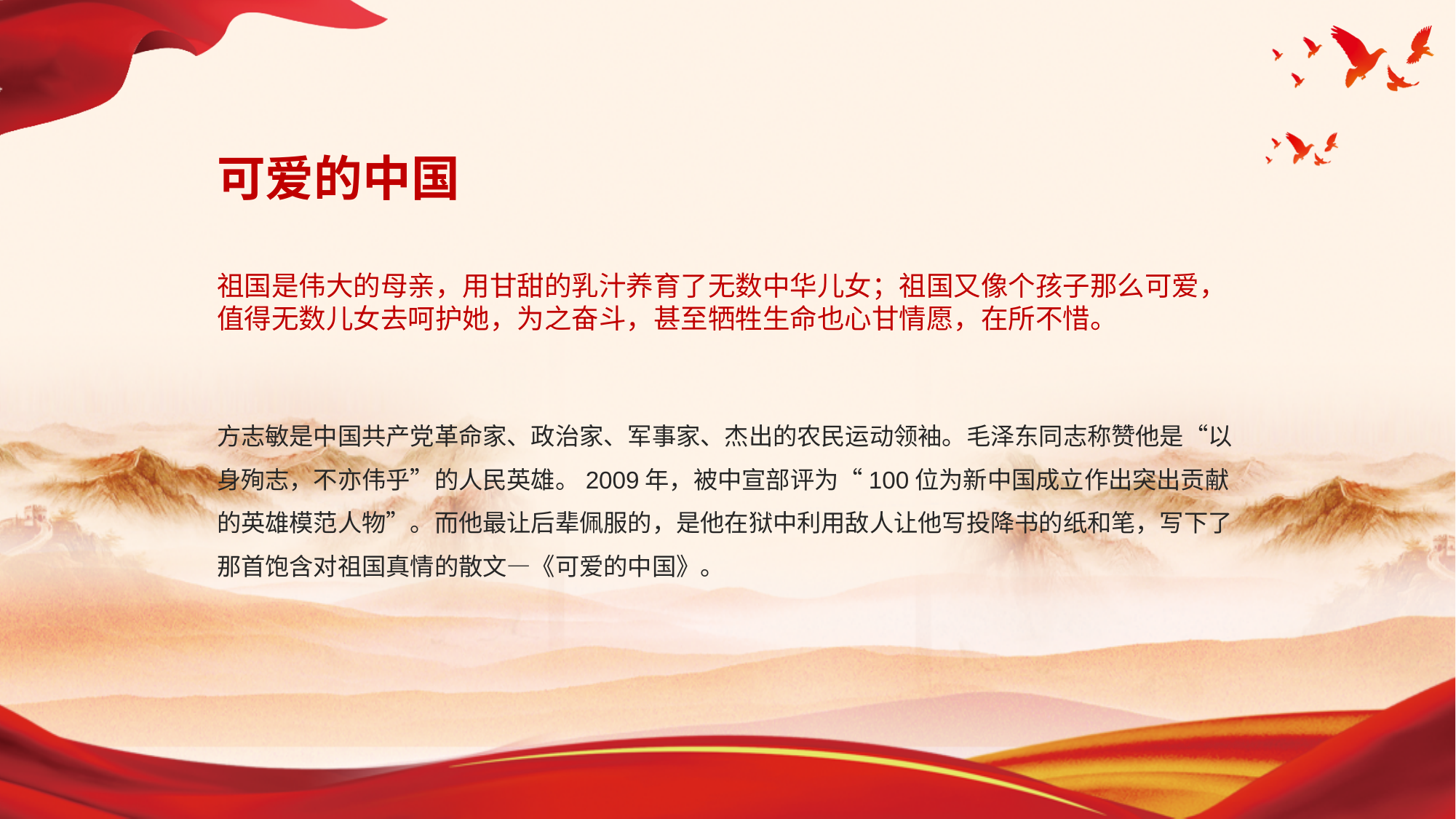

可爱的中国
祖国是伟大的母亲，用甘甜的乳汁养育了无数中华儿女；祖国又像个孩子那么可爱，值得无数儿女去呵护她，为之奋斗，甚至牺牲生命也心甘情愿，在所不惜。
方志敏是中国共产党革命家、政治家、军事家、杰出的农民运动领袖。毛泽东同志称赞他是“以身殉志，不亦伟乎”的人民英雄。2009年，被中宣部评为“100位为新中国成立作出突出贡献的英雄模范人物”。而他最让后辈佩服的，是他在狱中利用敌人让他写投降书的纸和笔，写下了那首饱含对祖国真情的散文—《可爱的中国》。